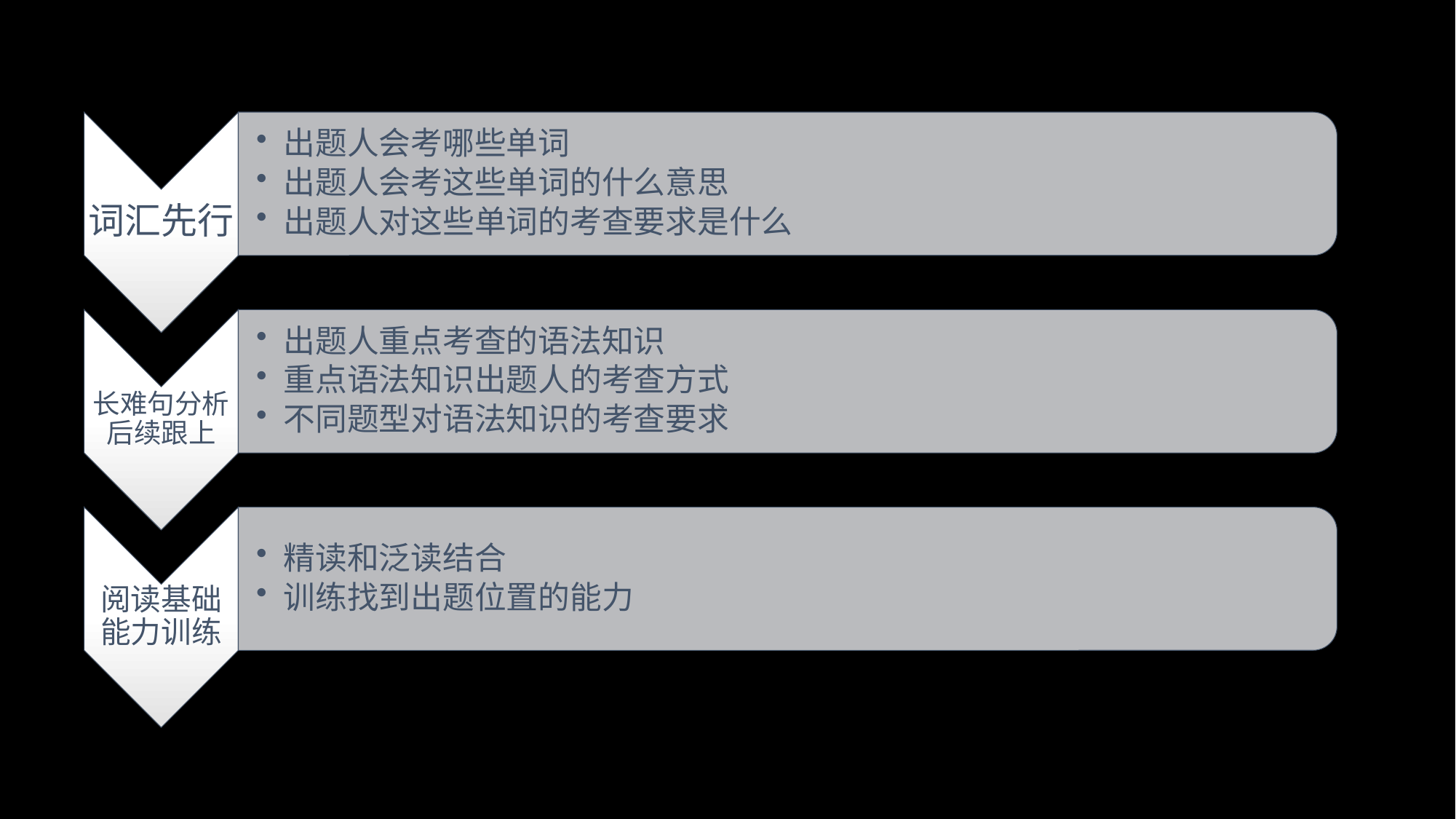

# 基础阶段单项复习顺序
词汇先行
出题人会考哪些单词
出题人会考这些单词的什么意思
出题人对这些单词的考查要求是什么
长难句分析后续跟上
出题人重点考查的语法知识
重点语法知识出题人的考查方式
不同题型对语法知识的考查要求
阅读基础能力训练
精读和泛读结合
训练找到出题位置的能力